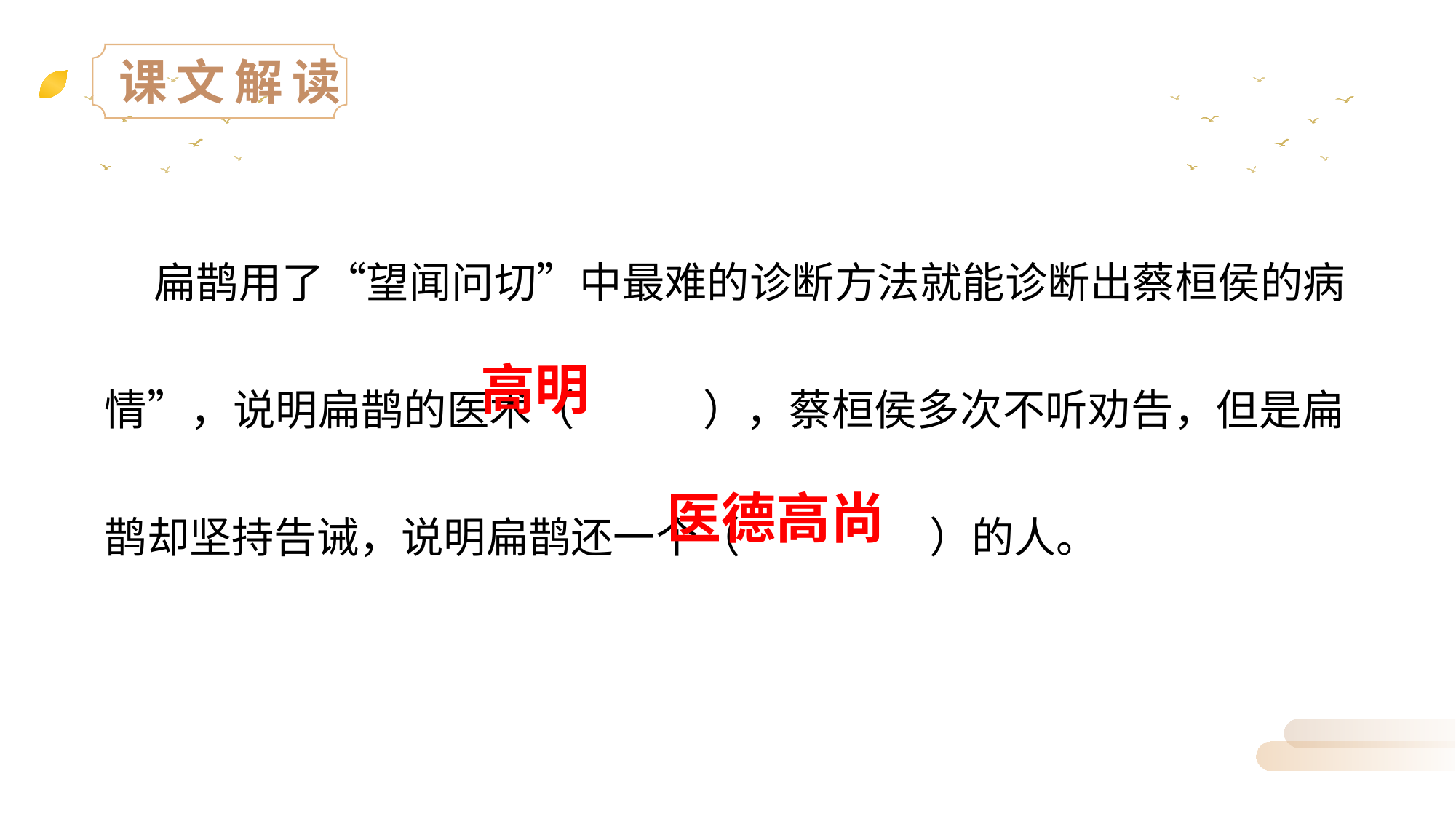

课文解读
    扁鹊用了“望闻问切”中最难的诊断方法就能诊断出蔡桓侯的病情”，说明扁鹊的医术（             ），蔡桓侯多次不听劝告，但是扁鹊却坚持告诫，说明扁鹊还一个（                    ）的人。
高明
医德高尚